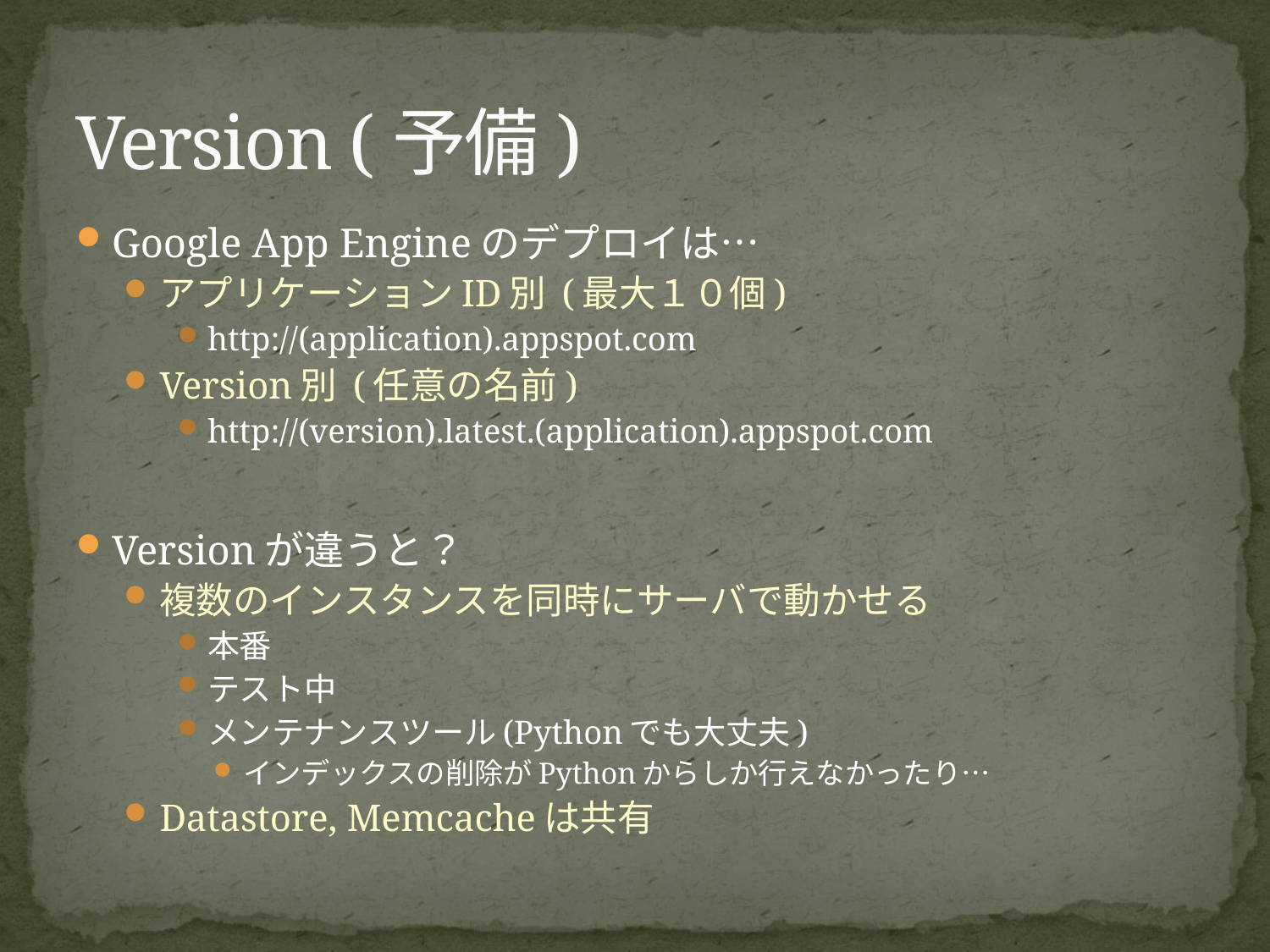

# Version (予備)
Google App Engineのデプロイは…
アプリケーションID別 (最大１０個)
http://(application).appspot.com
Version別 (任意の名前)
http://(version).latest.(application).appspot.com

Versionが違うと？
複数のインスタンスを同時にサーバで動かせる
本番
テスト中
メンテナンスツール(Pythonでも大丈夫)
インデックスの削除がPythonからしか行えなかったり…
Datastore, Memcacheは共有